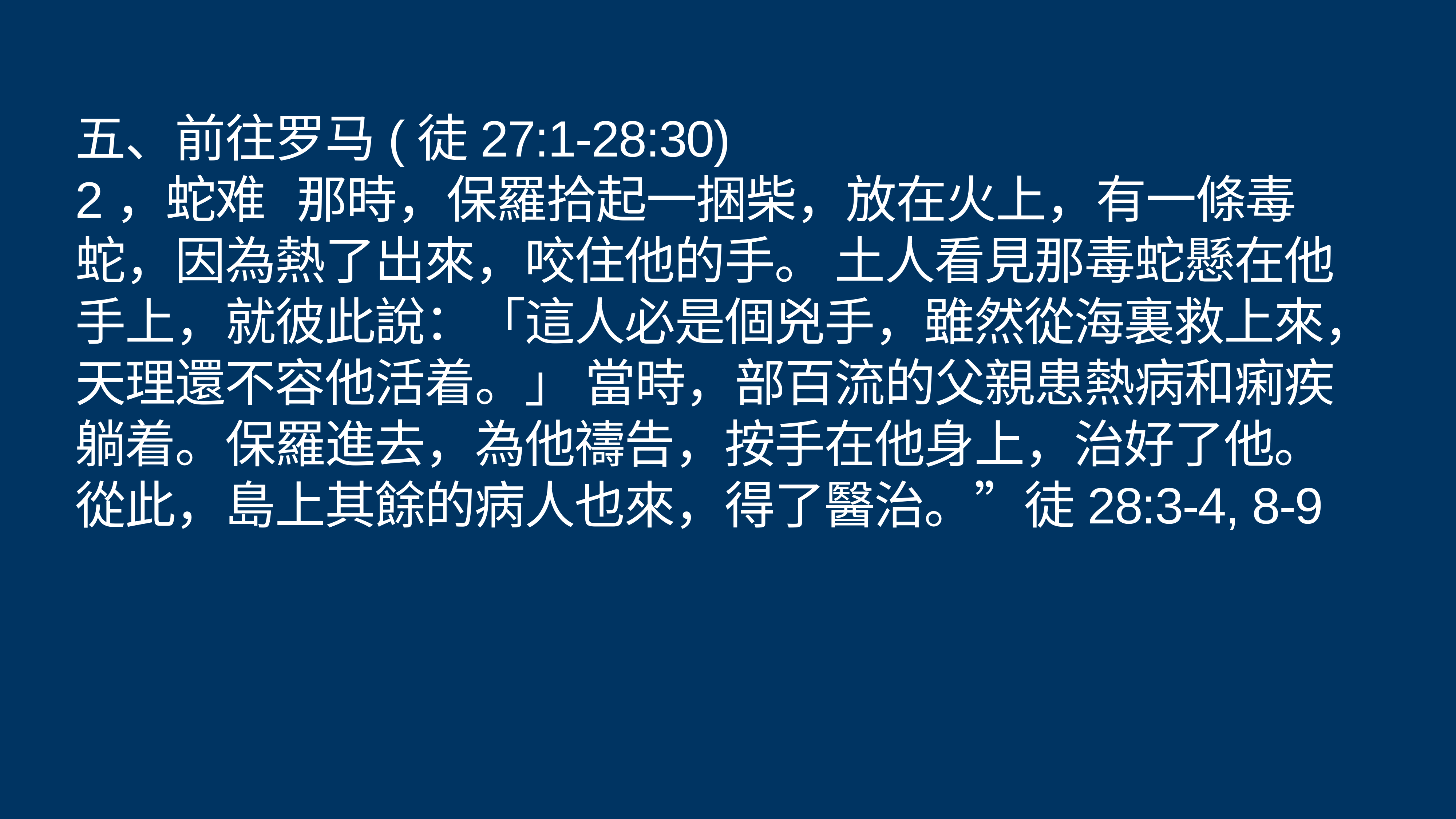

# 五、前往罗马(徒27:1-28:30)
2，蛇难   那時，保羅拾起一捆柴，放在火上，有一條毒蛇，因為熱了出來，咬住他的手。 土人看見那毒蛇懸在他手上，就彼此說：「這人必是個兇手，雖然從海裏救上來，天理還不容他活着。」 當時，部百流的父親患熱病和痢疾躺着。保羅進去，為他禱告，按手在他身上，治好了他。 從此，島上其餘的病人也來，得了醫治。”徒28:3-4, 8-9